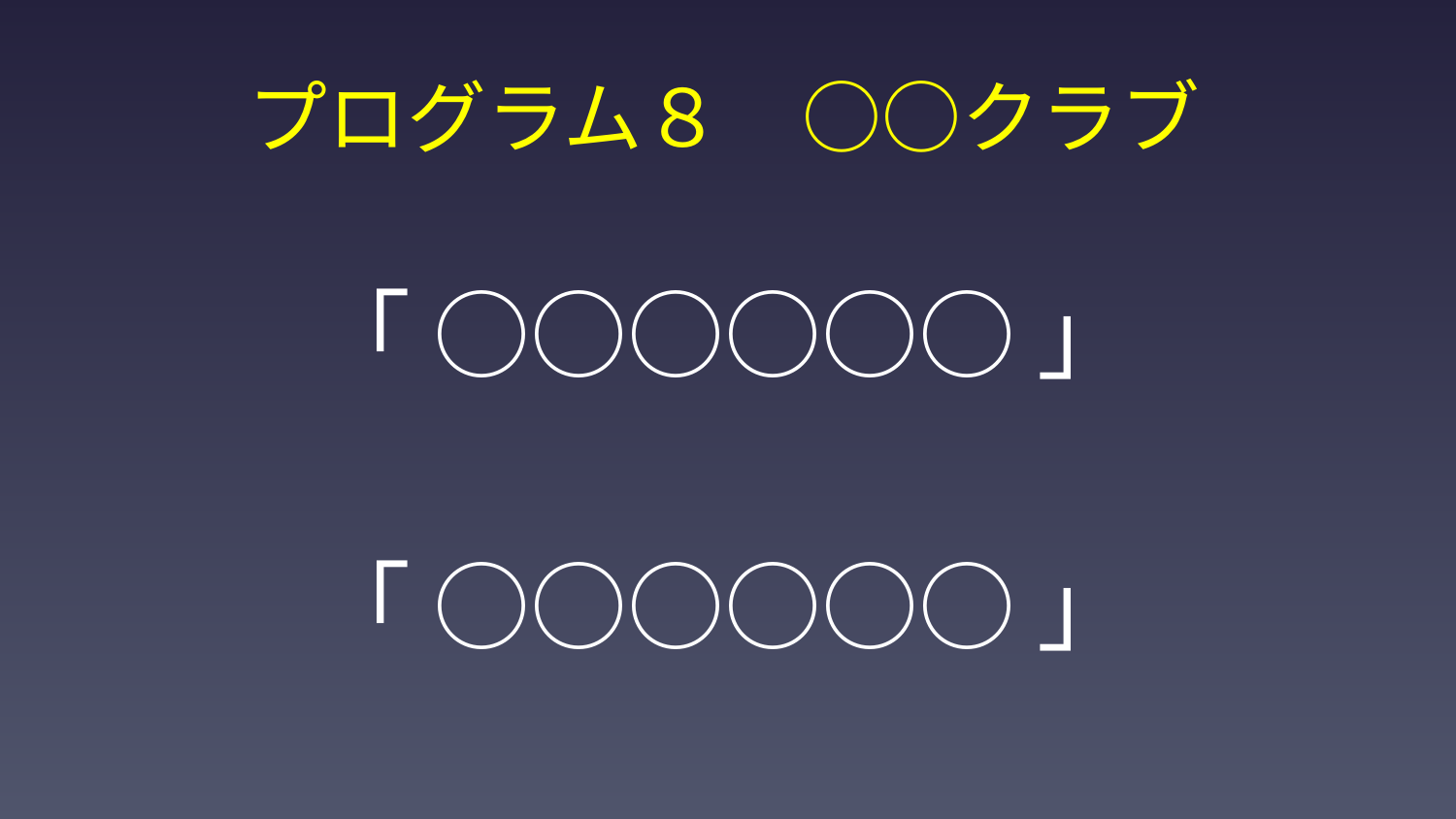

# プログラム８　○○クラブ
「 ○○○○○○ 」

「 ○○○○○○ 」